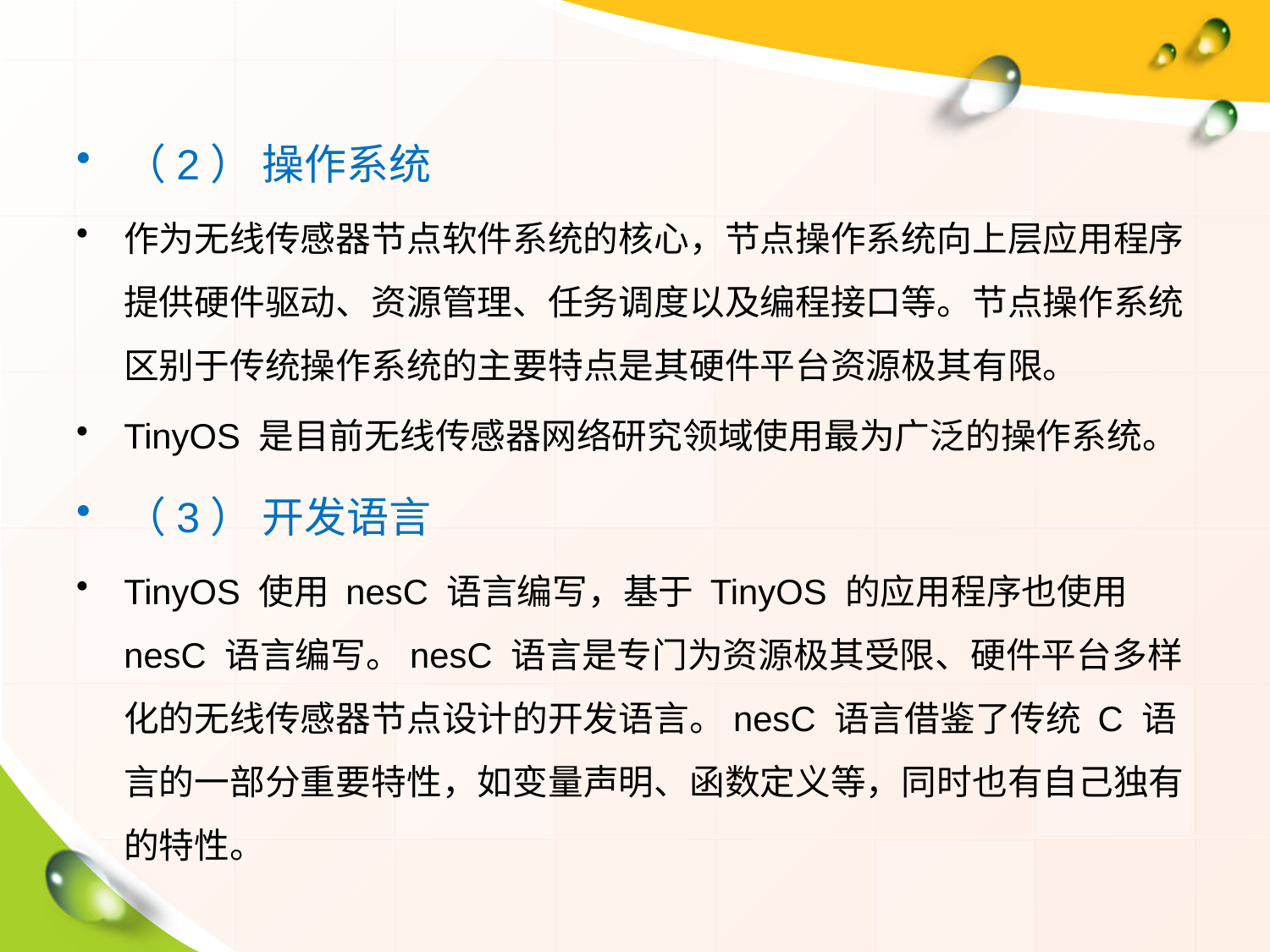

（2） 操作系统
作为无线传感器节点软件系统的核心，节点操作系统向上层应用程序提供硬件驱动、资源管理、任务调度以及编程接口等。节点操作系统区别于传统操作系统的主要特点是其硬件平台资源极其有限。
TinyOS 是目前无线传感器网络研究领域使用最为广泛的操作系统。
（3） 开发语言
TinyOS 使用 nesC 语言编写，基于 TinyOS 的应用程序也使用 nesC 语言编写。nesC 语言是专门为资源极其受限、硬件平台多样化的无线传感器节点设计的开发语言。nesC 语言借鉴了传统 C 语言的一部分重要特性，如变量声明、函数定义等，同时也有自己独有的特性。